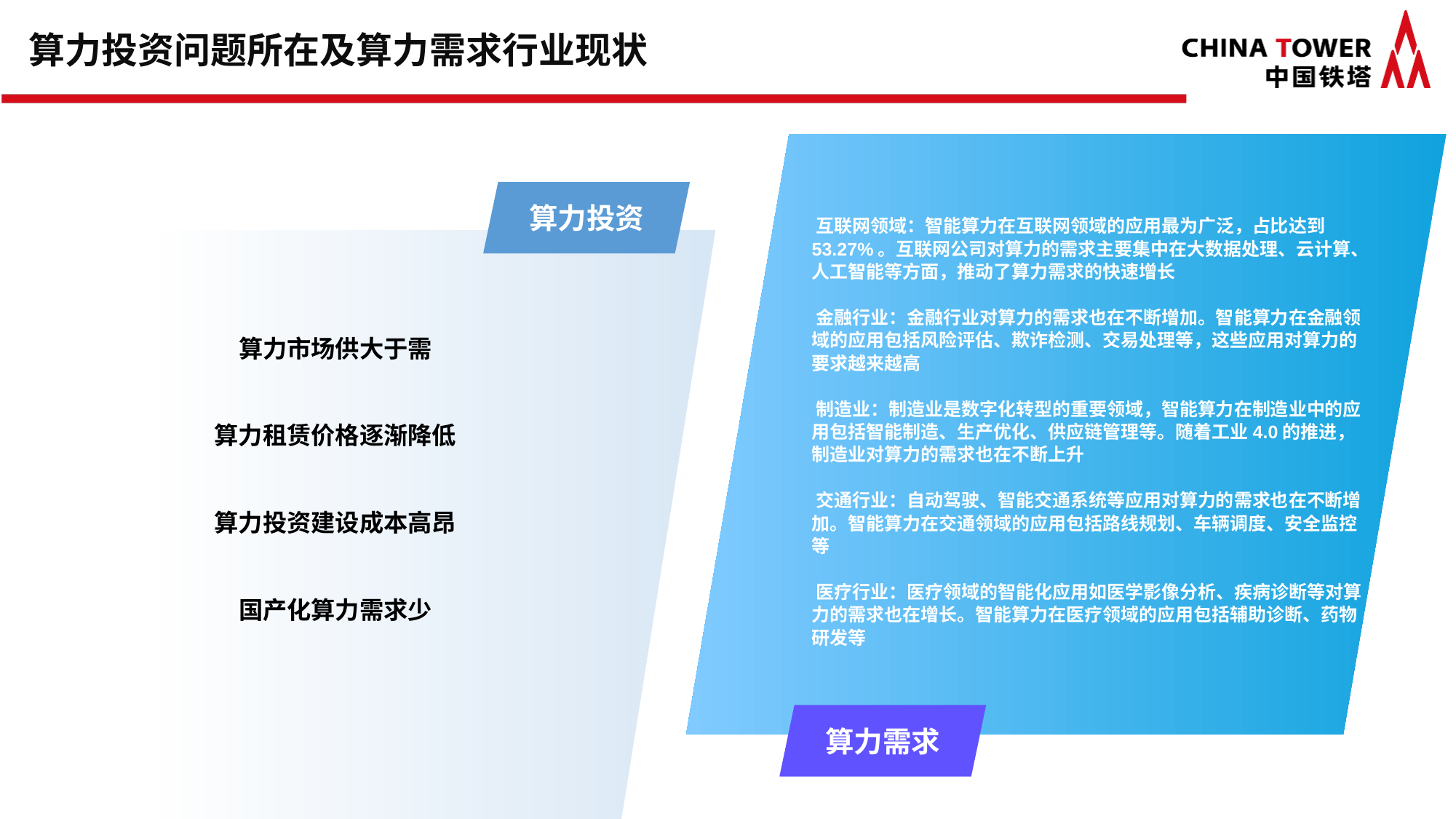

# 算力投资问题所在及算力需求行业现状

算力投资
‌互联网领域‌：智能算力在互联网领域的应用最为广泛，占比达到53.27%。互联网公司对算力的需求主要集中在大数据处理、云计算、人工智能等方面，推动了算力需求的快速增长‌

‌金融行业‌：金融行业对算力的需求也在不断增加。智能算力在金融领域的应用包括风险评估、欺诈检测、交易处理等，这些应用对算力的要求越来越高‌

‌制造业‌：制造业是数字化转型的重要领域，智能算力在制造业中的应用包括智能制造、生产优化、供应链管理等。随着工业4.0的推进，制造业对算力的需求也在不断上升‌

‌交通行业‌：自动驾驶、智能交通系统等应用对算力的需求也在不断增加。智能算力在交通领域的应用包括路线规划、车辆调度、安全监控等‌

‌医疗行业‌：医疗领域的智能化应用如医学影像分析、疾病诊断等对算力的需求也在增长。智能算力在医疗领域的应用包括辅助诊断、药物研发等‌

算力市场供大于需

算力租赁价格逐渐降低

算力投资建设成本高昂

国产化算力需求少

算力需求